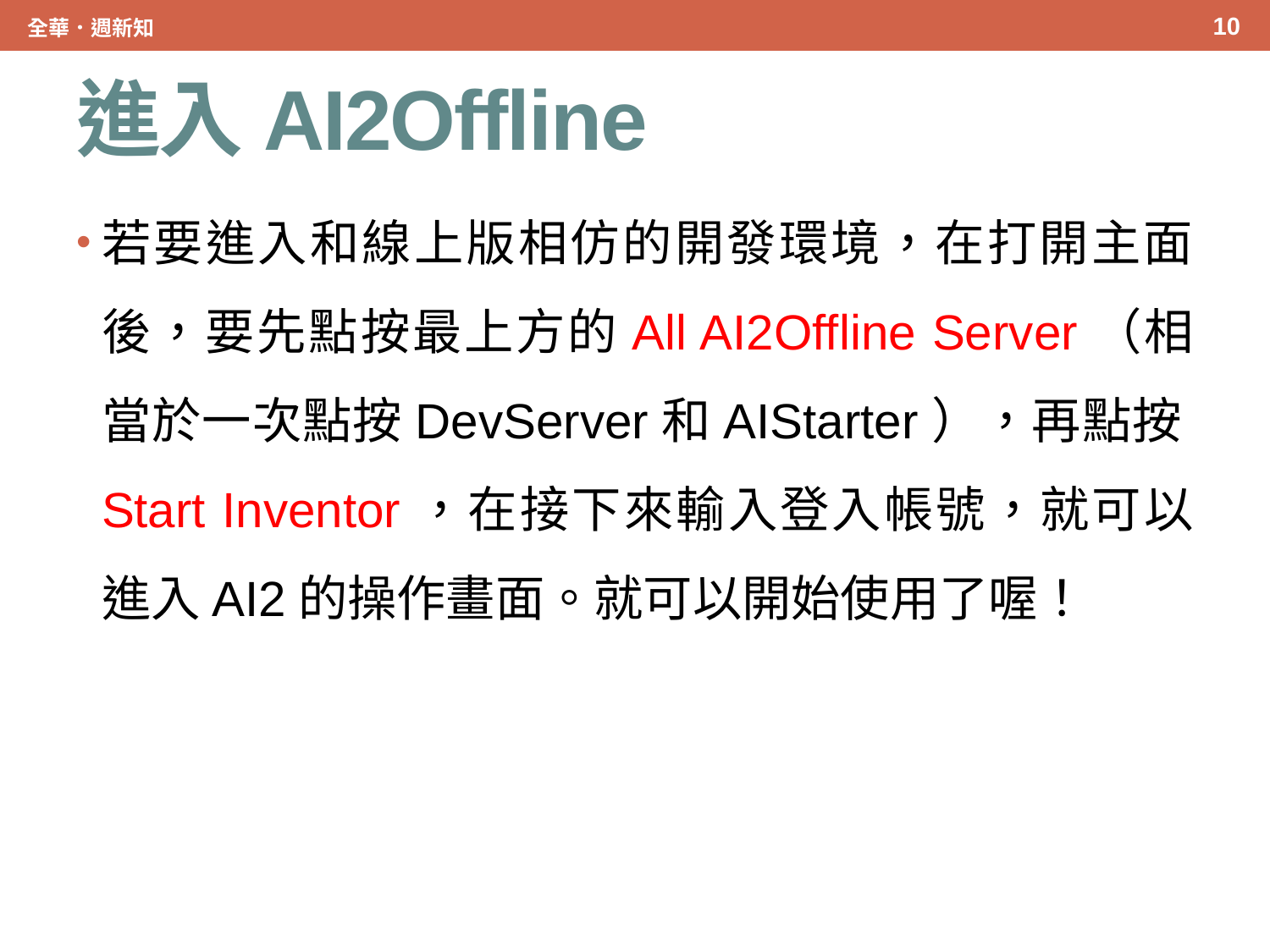

10
全華．週新知
# 進入AI2Offline
若要進入和線上版相仿的開發環境，在打開主面後，要先點按最上方的All AI2Offline Server（相當於一次點按DevServer和AIStarter），再點按Start Inventor，在接下來輸入登入帳號，就可以進入AI2的操作畫面。就可以開始使用了喔！